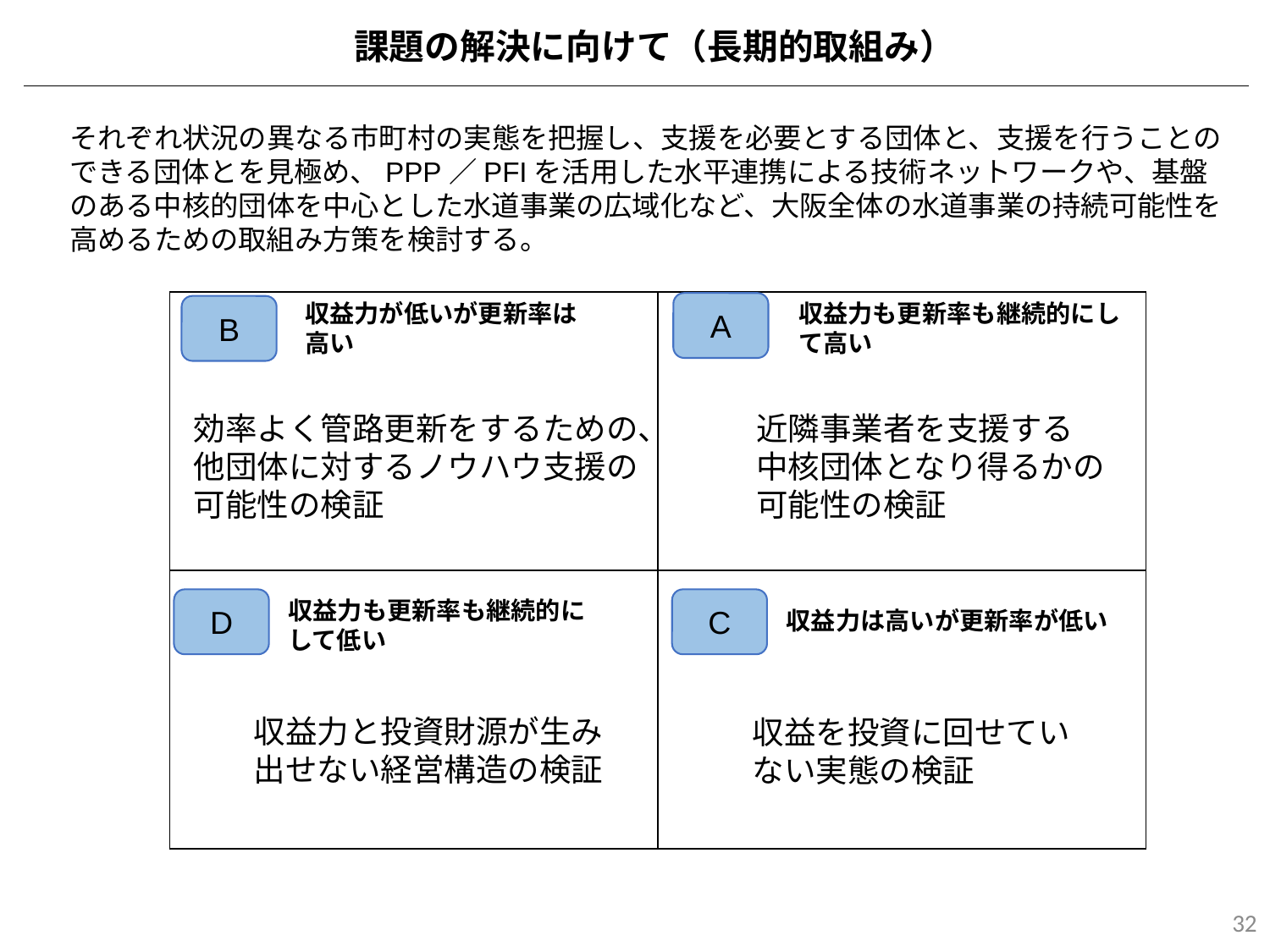

課題の解決に向けて（長期的取組み）
それぞれ状況の異なる市町村の実態を把握し、支援を必要とする団体と、支援を行うことのできる団体とを見極め、PPP／PFIを活用した水平連携による技術ネットワークや、基盤のある中核的団体を中心とした水道事業の広域化など、大阪全体の水道事業の持続可能性を高めるための取組み方策を検討する。
収益力も更新率も継続的にして高い
|  |  |
| --- | --- |
|  |  |
収益力が低いが更新率は高い
A
B
効率よく管路更新をするための、
他団体に対するノウハウ支援の
可能性の検証
近隣事業者を支援する
中核団体となり得るかの
可能性の検証
収益力も更新率も継続的にして低い
D
C
収益力は高いが更新率が低い
収益力と投資財源が生み出せない経営構造の検証
収益を投資に回せていない実態の検証
32